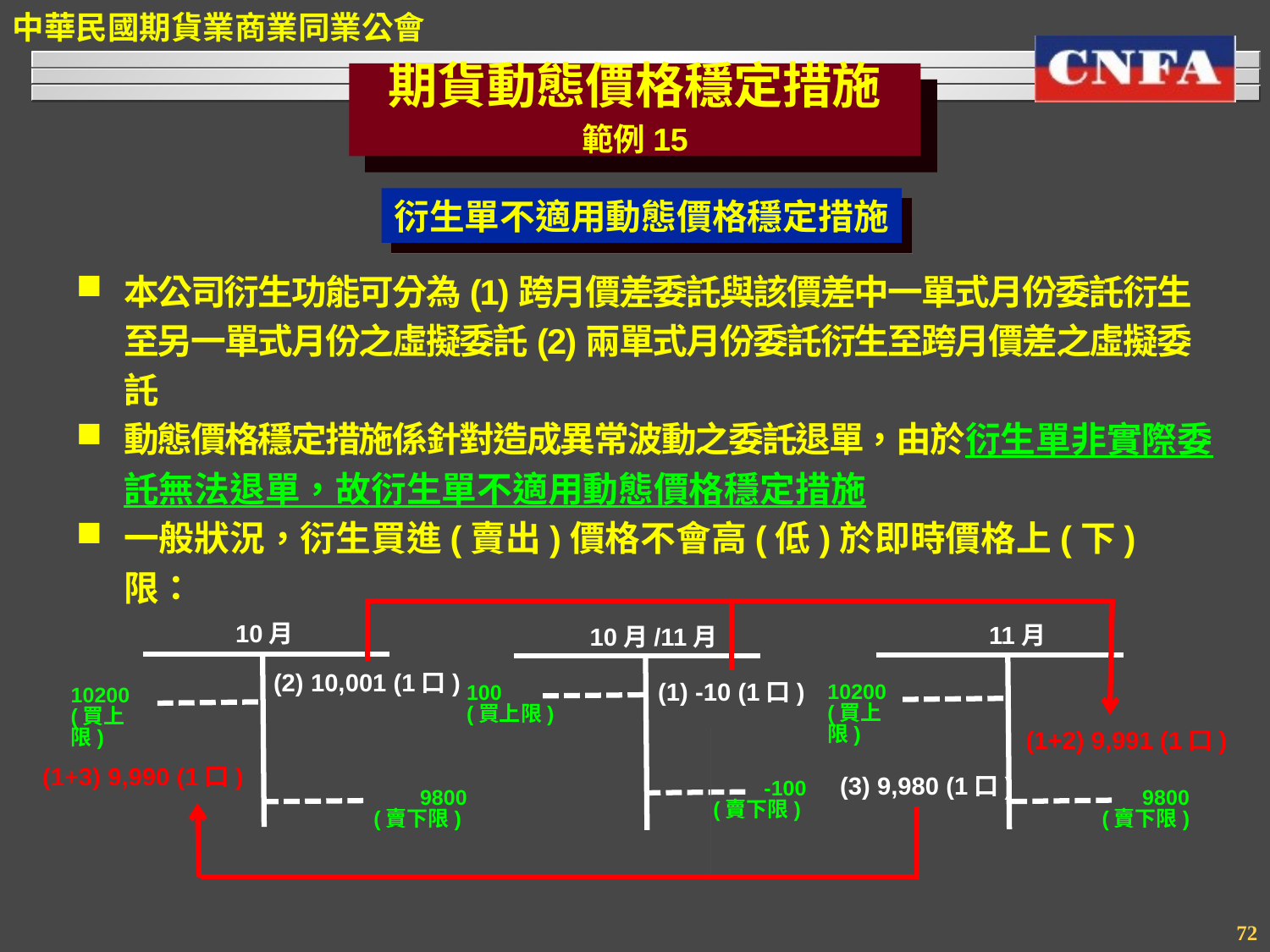

期貨動態價格穩定措施
範例15
衍生單不適用動態價格穩定措施
本公司衍生功能可分為(1)跨月價差委託與該價差中一單式月份委託衍生至另一單式月份之虛擬委託(2)兩單式月份委託衍生至跨月價差之虛擬委託
動態價格穩定措施係針對造成異常波動之委託退單，由於衍生單非實際委託無法退單，故衍生單不適用動態價格穩定措施
一般狀況，衍生買進(賣出)價格不會高(低)於即時價格上(下)限：
10月
11月
10月/11月
(2) 10,001 (1口)
(1) -10 (1口)
10200
(買上限)
100
(買上限)
10200
(買上限)
(1+2) 9,991 (1口)
(1+3) 9,990 (1口)
(3) 9,980 (1口)
-100
(賣下限)
9800
(賣下限)
9800
(賣下限)